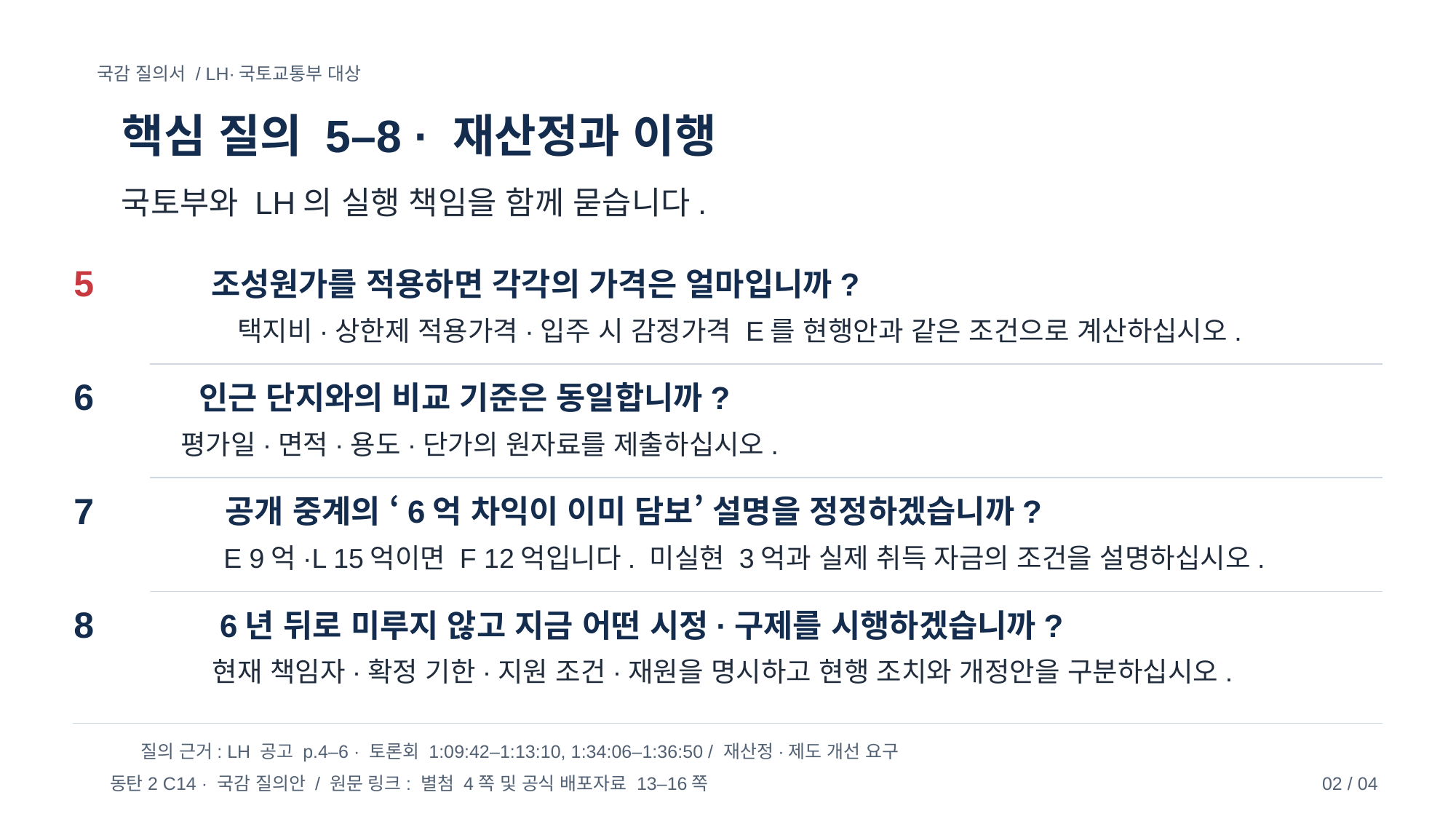

국감 질의서 / LH·국토교통부 대상
핵심 질의 5–8 · 재산정과 이행
국토부와 LH의 실행 책임을 함께 묻습니다.
5
조성원가를 적용하면 각각의 가격은 얼마입니까?
택지비·상한제 적용가격·입주 시 감정가격 E를 현행안과 같은 조건으로 계산하십시오.

6
인근 단지와의 비교 기준은 동일합니까?
평가일·면적·용도·단가의 원자료를 제출하십시오.

7
공개 중계의 ‘6억 차익이 이미 담보’ 설명을 정정하겠습니까?
E 9억·L 15억이면 F 12억입니다. 미실현 3억과 실제 취득 자금의 조건을 설명하십시오.

8
6년 뒤로 미루지 않고 지금 어떤 시정·구제를 시행하겠습니까?
현재 책임자·확정 기한·지원 조건·재원을 명시하고 현행 조치와 개정안을 구분하십시오.

질의 근거: LH 공고 p.4–6 · 토론회 1:09:42–1:13:10, 1:34:06–1:36:50 / 재산정·제도 개선 요구
동탄2 C14 · 국감 질의안 / 원문 링크: 별첨 4쪽 및 공식 배포자료 13–16쪽
02 / 04